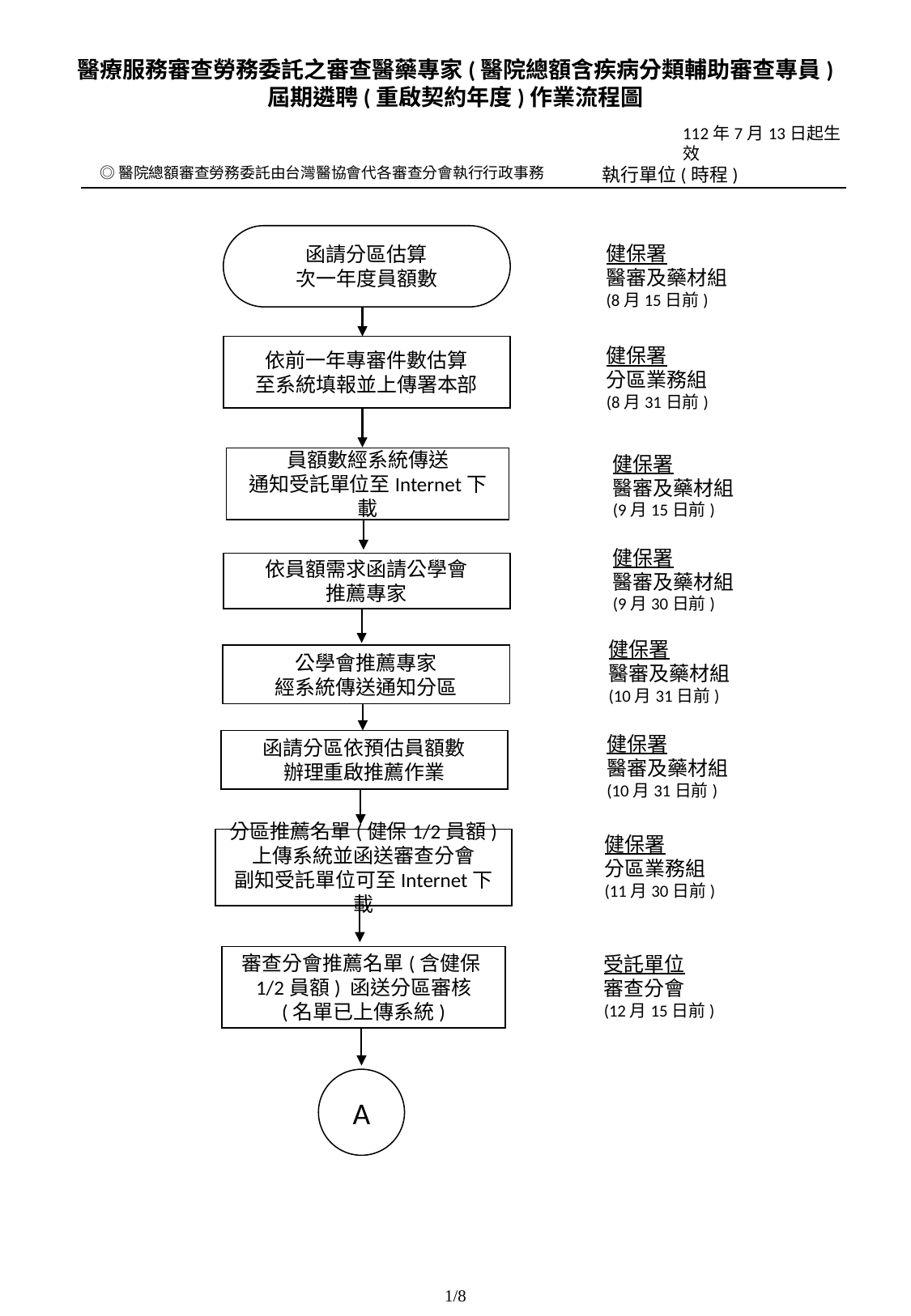

醫療服務審查勞務委託之審查醫藥專家(醫院總額含疾病分類輔助審查專員)
屆期遴聘(重啟契約年度)作業流程圖
112年7月13日起生效
◎醫院總額審查勞務委託由台灣醫協會代各審查分會執行行政事務
執行單位(時程)
函請分區估算
次一年度員額數
健保署
醫審及藥材組
(8月15日前)
依前一年專審件數估算
至系統填報並上傳署本部
健保署
分區業務組
(8月31日前)
健保署
醫審及藥材組
(9月15日前)
員額數經系統傳送
通知受託單位至Internet下載
健保署
醫審及藥材組
(9月30日前)
依員額需求函請公學會
推薦專家
健保署
醫審及藥材組
(10月31日前)
公學會推薦專家
經系統傳送通知分區
健保署
醫審及藥材組
(10月31日前)
函請分區依預估員額數
辦理重啟推薦作業
健保署
分區業務組
(11月30日前)
分區推薦名單(健保1/2員額)
上傳系統並函送審查分會
副知受託單位可至Internet下載
受託單位
審查分會
(12月15日前)
審查分會推薦名單(含健保1/2員額) 函送分區審核
(名單已上傳系統)
A
1/8